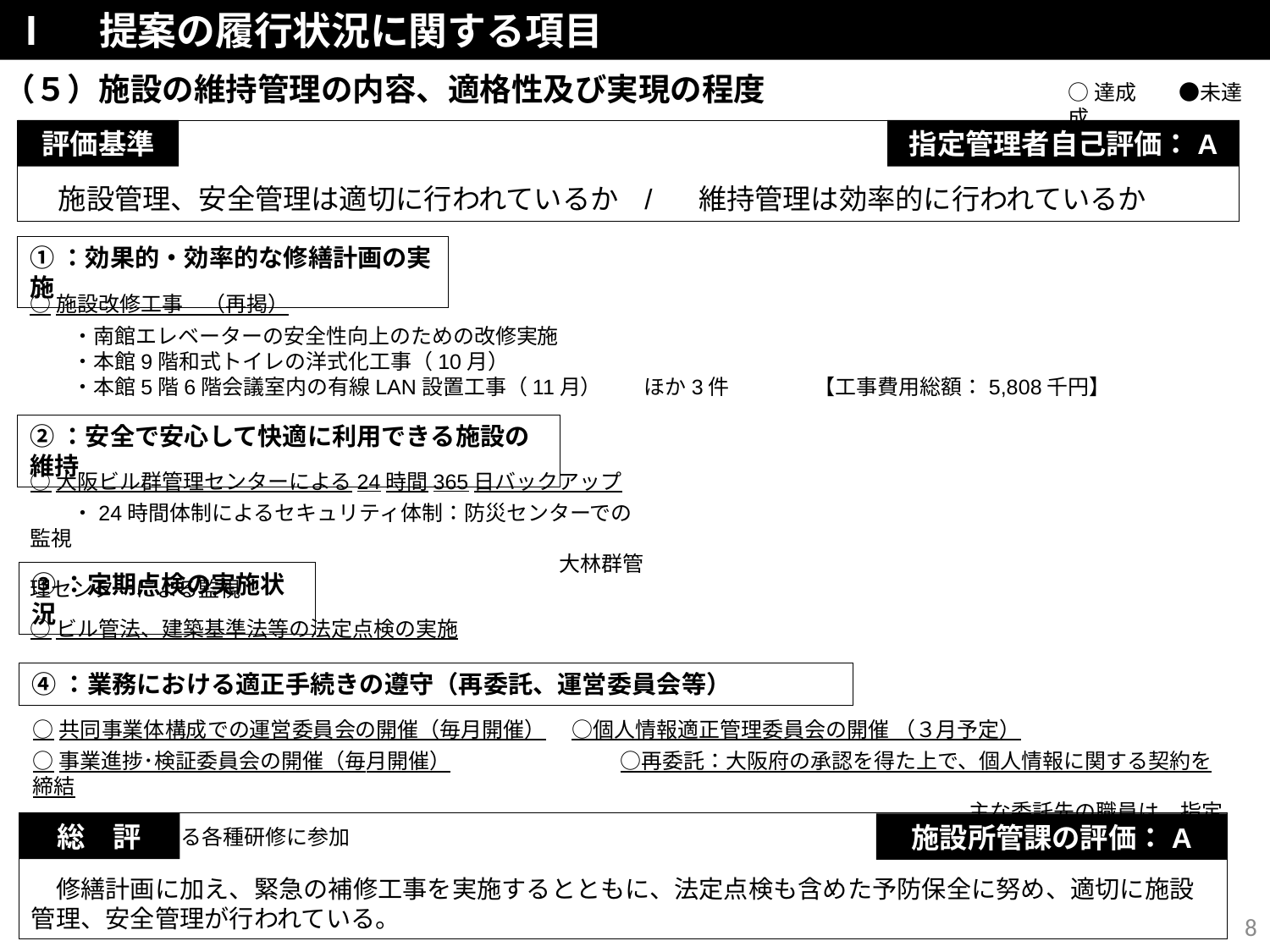

Ⅰ　提案の履行状況に関する項目
（５）施設の維持管理の内容、適格性及び実現の程度
○達成　　●未達成
評価基準
指定管理者自己評価：A

　施設管理、安全管理は適切に行われているか   /     維持管理は効率的に行われているか
①：効果的・効率的な修繕計画の実施
○施設改修工事　（再掲）

　　・南館エレベーターの安全性向上のための改修実施
　　・本館9階和式トイレの洋式化工事（10月）
　　・本館5階6階会議室内の有線LAN設置工事（11月）　　ほか3件　　　　【工事費用総額：5,808千円】
②：安全で安心して快適に利用できる施設の維持
○大阪ビル群管理センターによる24時間365日バックアップ

　　・24時間体制によるセキュリティ体制：防災センターでの監視
　　　　　　　　　　　　　　　　　　　　　　　　　大林群管理センターによる監視
③：定期点検の実施状況
○ビル管法、建築基準法等の法定点検の実施
④：業務における適正手続きの遵守（再委託、運営委員会等）
○共同事業体構成での運営委員会の開催（毎月開催）　 ○個人情報適正管理委員会の開催 （３月予定）

○事業進捗･検証委員会の開催（毎月開催）　　　　　　　　○再委託：大阪府の承認を得た上で、個人情報に関する契約を締結
　　　　　　　 　　　　　　　　　　　　　　　　　　　　　　　　　　　　　　　　　　　　　主な委託先の職員は、指定管理者が実施する各種研修に参加
　修繕計画に加え、緊急の補修工事を実施するとともに、法定点検も含めた予防保全に努め、適切に施設管理、安全管理が行われている。
総　評
施設所管課の評価：A
8